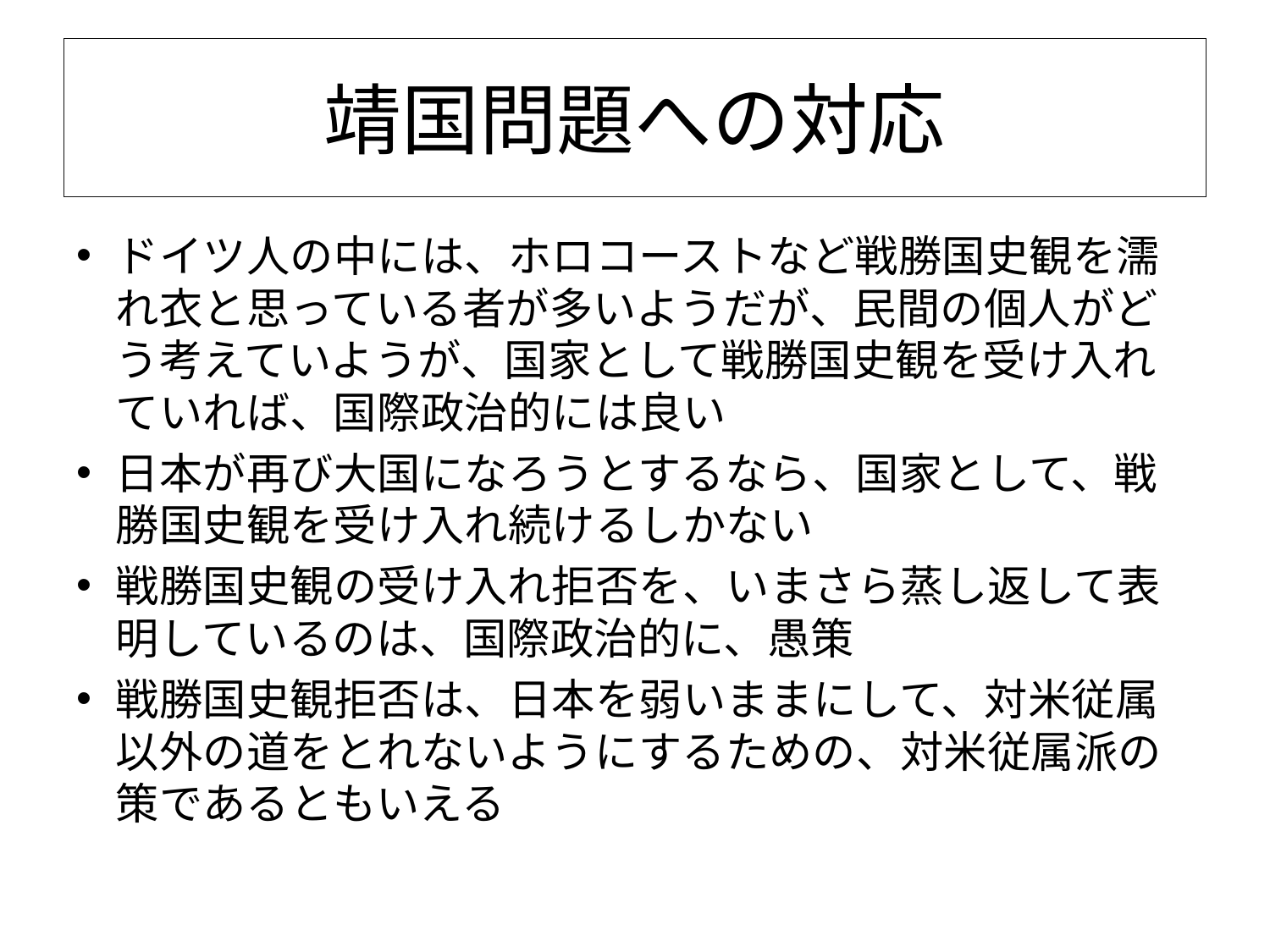

# 靖国問題への対応
ドイツ人の中には、ホロコーストなど戦勝国史観を濡れ衣と思っている者が多いようだが、民間の個人がどう考えていようが、国家として戦勝国史観を受け入れていれば、国際政治的には良い
日本が再び大国になろうとするなら、国家として、戦勝国史観を受け入れ続けるしかない
戦勝国史観の受け入れ拒否を、いまさら蒸し返して表明しているのは、国際政治的に、愚策
戦勝国史観拒否は、日本を弱いままにして、対米従属以外の道をとれないようにするための、対米従属派の策であるともいえる